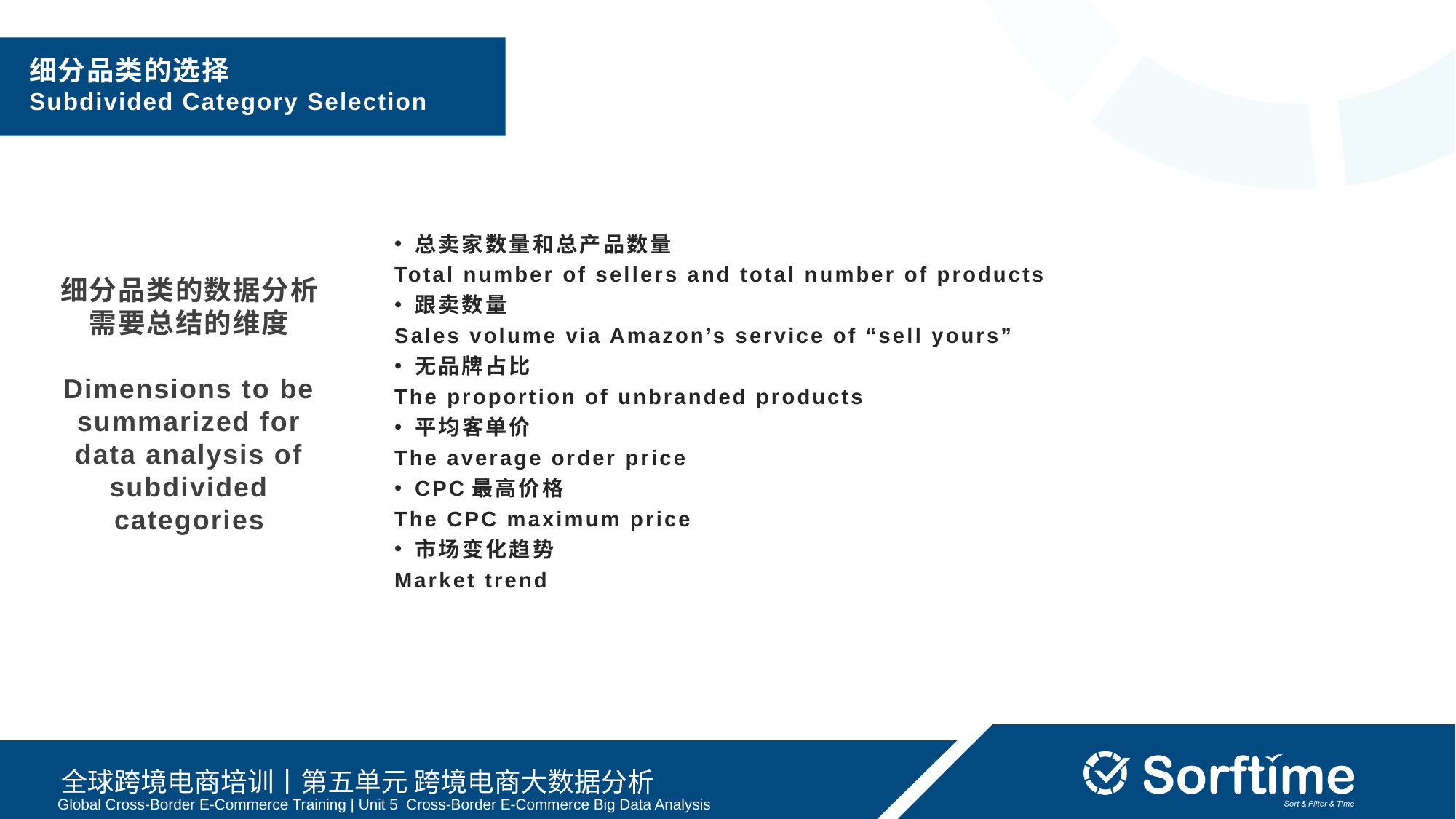

细分品类的选择
Subdivided Category Selection
总卖家数量和总产品数量
Total number of sellers and total number of products
跟卖数量
Sales volume via Amazon’s service of “sell yours”
无品牌占比
The proportion of unbranded products
平均客单价
The average order price
CPC最高价格
The CPC maximum price
市场变化趋势
Market trend
细分品类的数据分析
需要总结的维度

Dimensions to be summarized for data analysis of subdivided categories
Global Cross-Border E-Commerce Training | Unit 5  Cross-Border E-Commerce Big Data Analysis